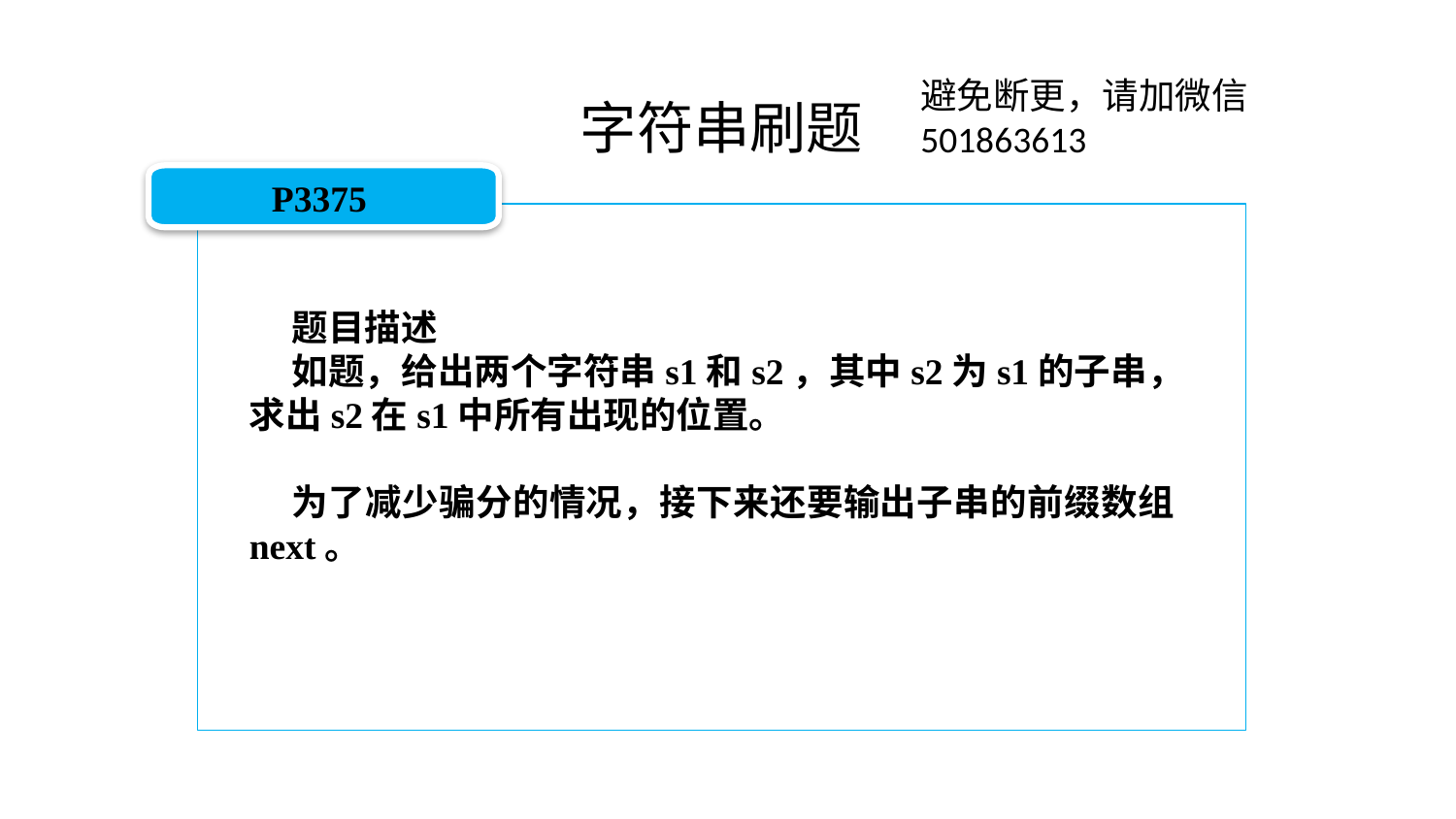

字符串刷题
避免断更，请加微信501863613

P3375
题目描述
如题，给出两个字符串s1和s2，其中s2为s1的子串，求出s2在s1中所有出现的位置。

为了减少骗分的情况，接下来还要输出子串的前缀数组next。

7